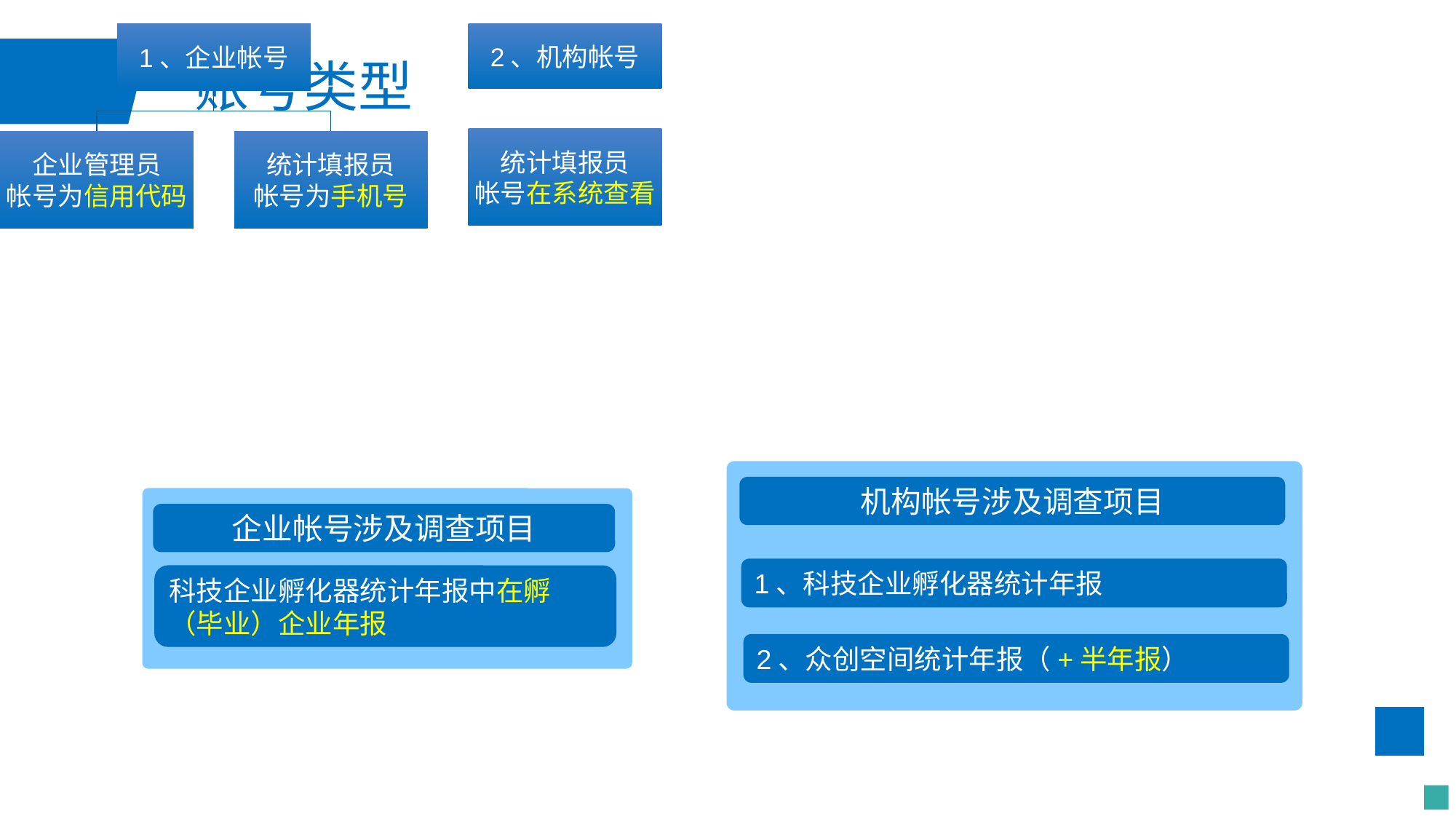

账号类型
1、企业帐号
企业管理员
帐号为信用代码
统计填报员
帐号为手机号
2、机构帐号
统计填报员
帐号在系统查看

机构帐号涉及调查项目

企业帐号涉及调查项目
1、科技企业孵化器统计年报
科技企业孵化器统计年报中在孵（毕业）企业年报
2、众创空间统计年报（+半年报）